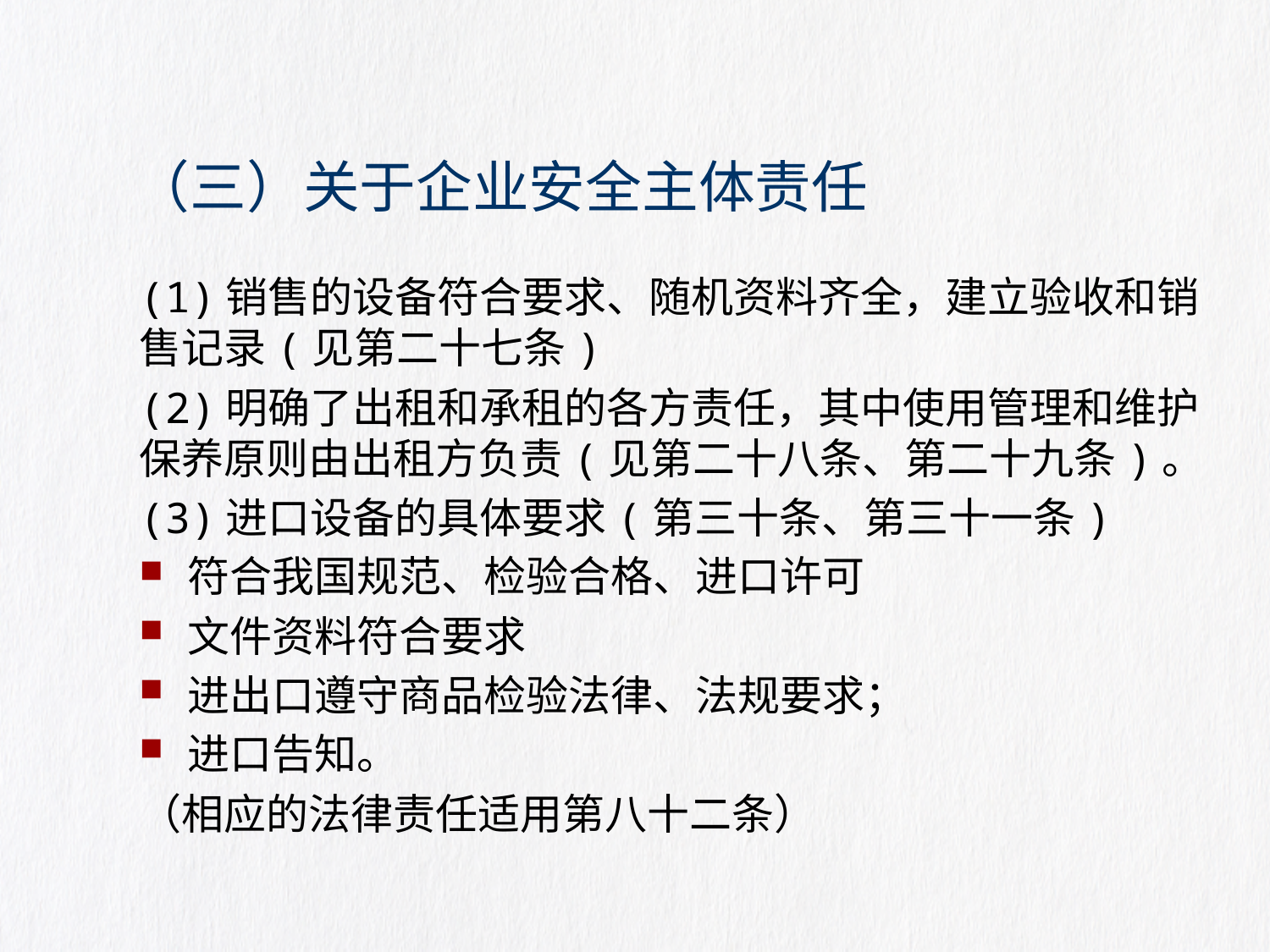

# （三）关于企业安全主体责任
(1)销售的设备符合要求、随机资料齐全，建立验收和销售记录(见第二十七条)
(2)明确了出租和承租的各方责任，其中使用管理和维护保养原则由出租方负责(见第二十八条、第二十九条)。
(3)进口设备的具体要求(第三十条、第三十一条)
符合我国规范、检验合格、进口许可
文件资料符合要求
进出口遵守商品检验法律、法规要求；
进口告知。
（相应的法律责任适用第八十二条）
31